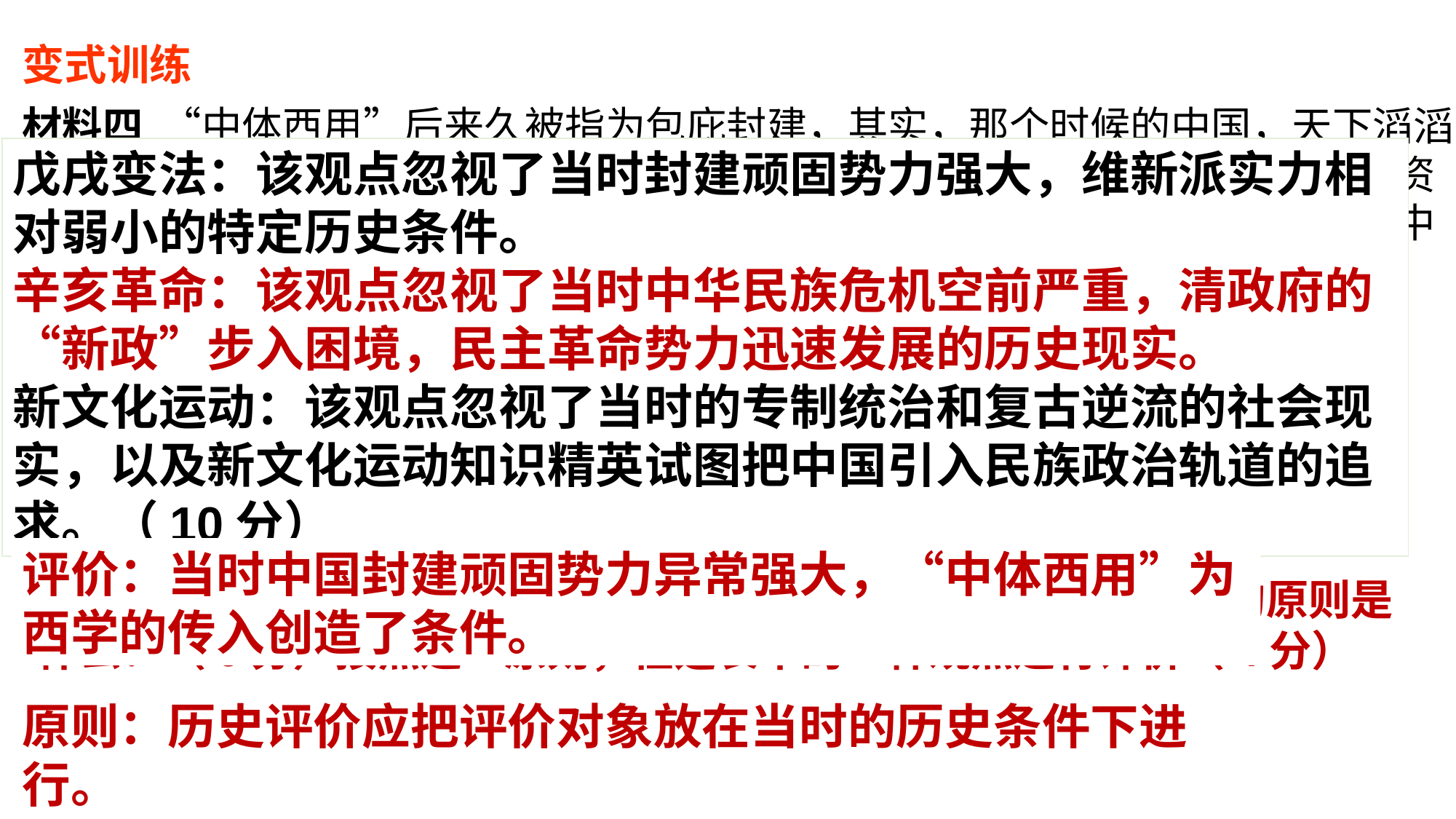

变式训练
材料四  “中体西用”后来久被指为包庇封建，其实，那个时候的中国，天下滔滔，多的是泥古而顽梗的士人，在封建主义充斥的天地里，欲破启锢闭，引入若干资本主义文化，除了“中体西用”还不可能提出另一种更好的宗旨。如果没有“中体”作为前提，“西用”无所依托，它在中国是进不了门，落不了户的。

戊戌变法：该观点忽视了当时封建顽固势力强大，维新派实力相对弱小的特定历史条件。
辛亥革命：该观点忽视了当时中华民族危机空前严重，清政府的“新政”步入困境，民主革命势力迅速发展的历史现实。
新文化运动：该观点忽视了当时的专制统治和复古逆流的社会现实，以及新文化运动知识精英试图把中国引入民族政治轨道的追求。（10分）
| 事件 | 观点 |
| --- | --- |
| 戊戌变法 | 康有为的托古改制思想反映了资产阶级的软弱性，不仅没有减轻变法的压力，反而加速了变法的失败。 |
| 辛亥革命 | 如果不是武昌起义爆发，新政将按计划进行，中国最终将成为一个君主立宪的资本主义国家。 |
| 新文化运动 | 新文化运动是“情绪主义”的产物，导致了各种思想混乱。 |
评价：当时中国封建顽固势力异常强大，“中体西用”为西学的传入创造了条件。
概括材料陈旭麓是如何评价“中体西用”的，指出这一评价遵循的原则是什么？（6分）按照这一原则，任选表中的一种观点进行评价（4分）
原则：历史评价应把评价对象放在当时的历史条件下进行。